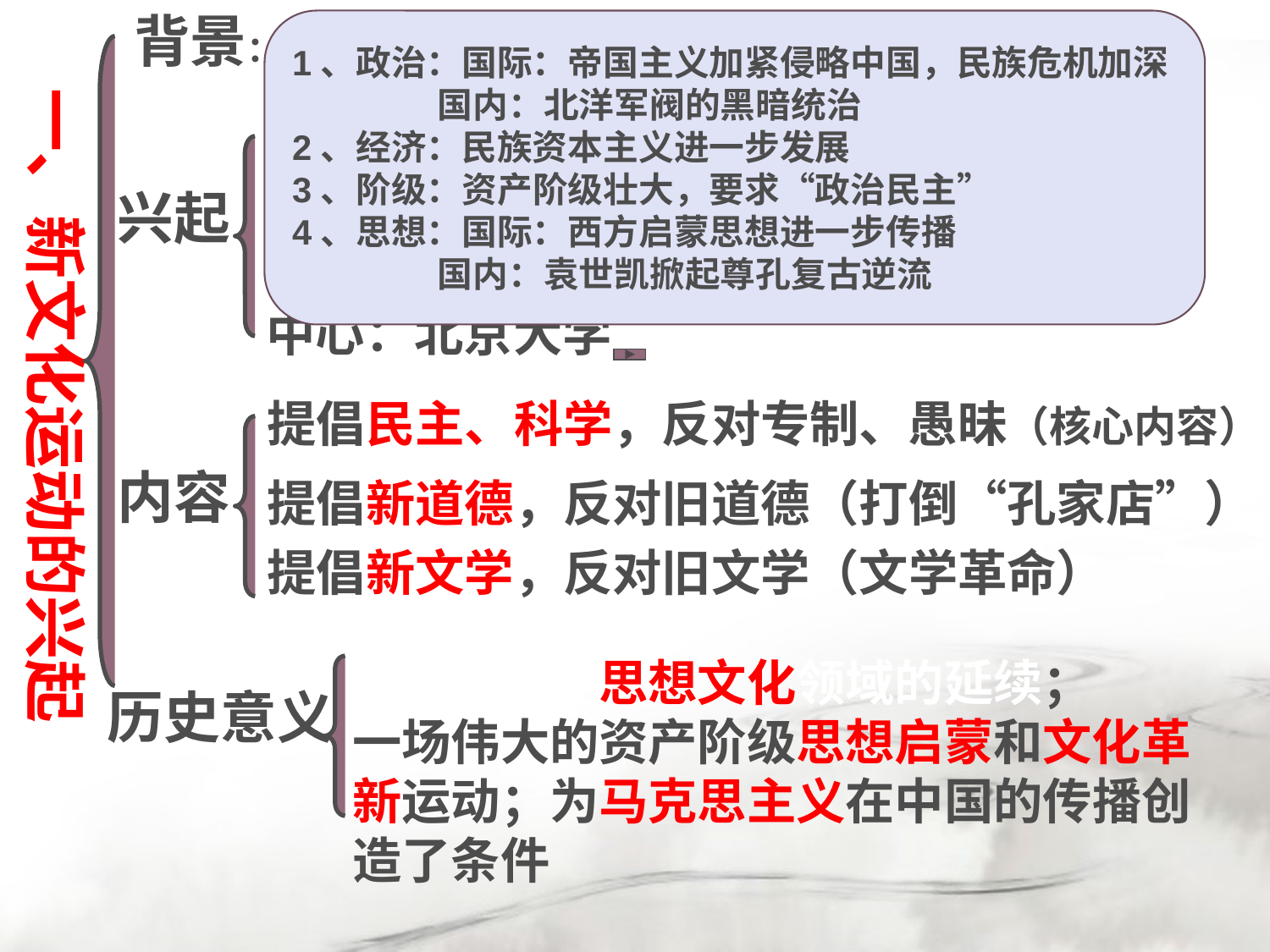

背景：
1、政治：国际：帝国主义加紧侵略中国，民族危机加深
                 国内：北洋军阀的黑暗统治
2、经济：民族资本主义进一步发展
3、阶级：资产阶级壮大，要求“政治民主”
4、思想：国际：西方启蒙思想进一步传播
                 国内：袁世凯掀起尊孔复古逆流

一、新文化运动的兴起
人物：陈独秀、李大钊、胡适、鲁迅等

标志：1915年 陈独秀创办《青年杂志》
兴起
阵地：《新青年》
中心：北京大学

提倡民主、科学，反对专制、愚昧（核心内容）

内容
提倡新道德，反对旧道德（打倒“孔家店”）
提倡新文学，反对旧文学（文学革命）
辛亥革命在思想文化领域的延续；
一场伟大的资产阶级思想启蒙和文化革新运动；为马克思主义在中国的传播创造了条件

历史意义